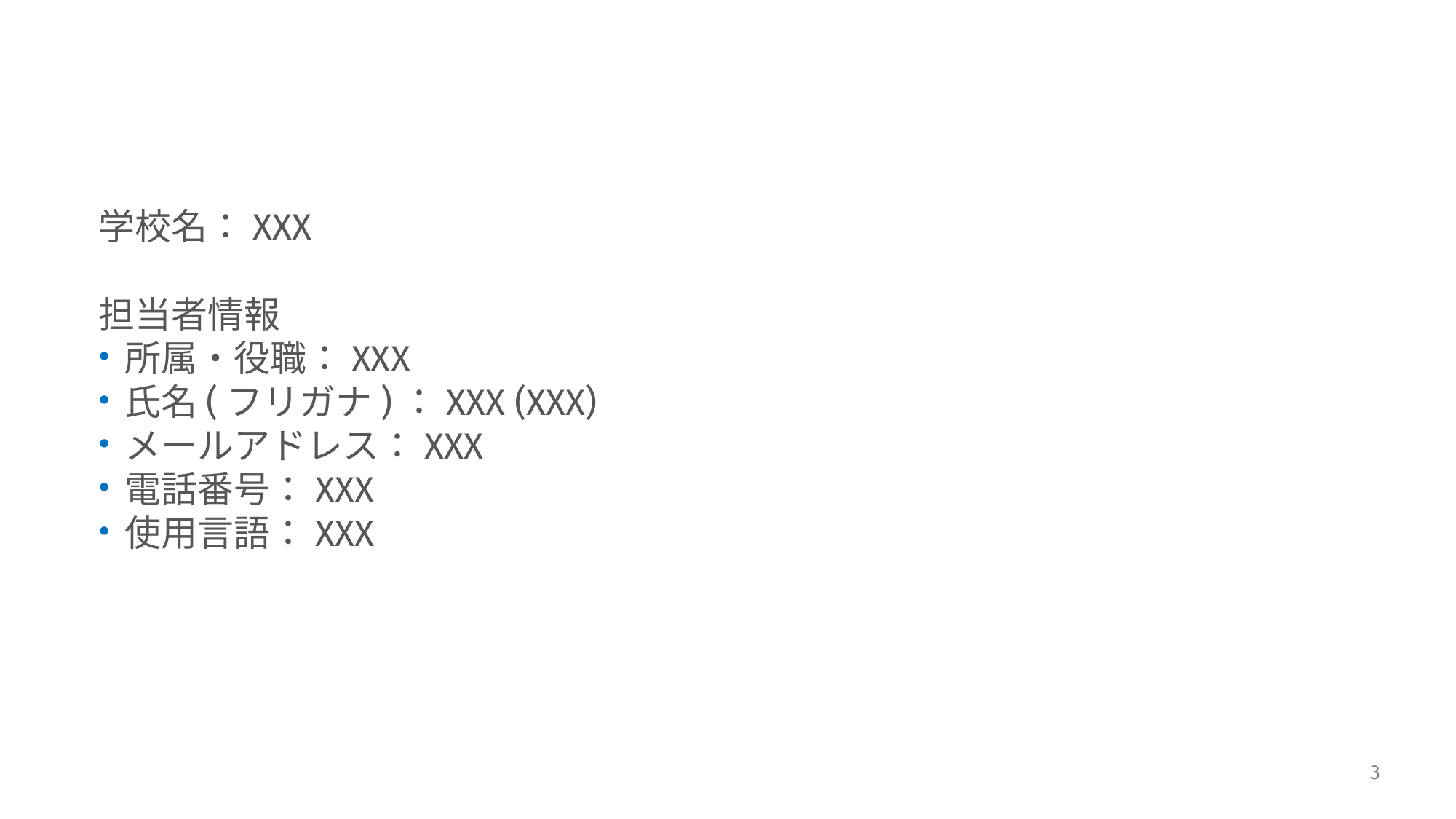

1-a
# 1. 基本情報 a. 団体情報
学校名：XXX

担当者情報
所属・役職：XXX
氏名(フリガナ)：XXX (XXX)
メールアドレス：XXX
電話番号：XXX
使用言語：XXX